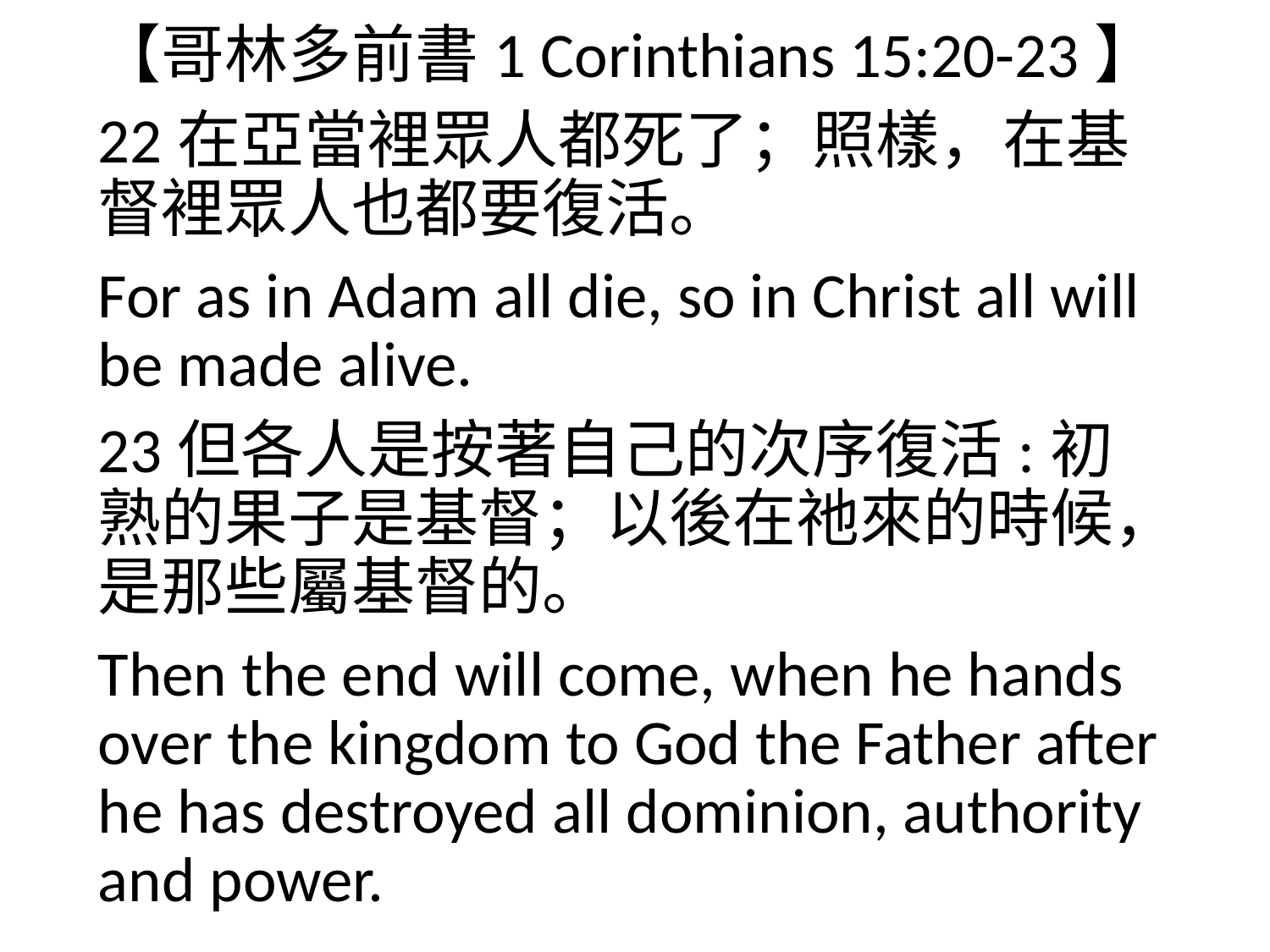

【哥林多前書1 Corinthians 15:20-23】
22在亞當裡眾人都死了；照樣，在基督裡眾人也都要復活。
For as in Adam all die, so in Christ all will be made alive.
23但各人是按著自己的次序復活:初熟的果子是基督；以後在祂來的時候，是那些屬基督的。
Then the end will come, when he hands over the kingdom to God the Father after he has destroyed all dominion, authority and power.